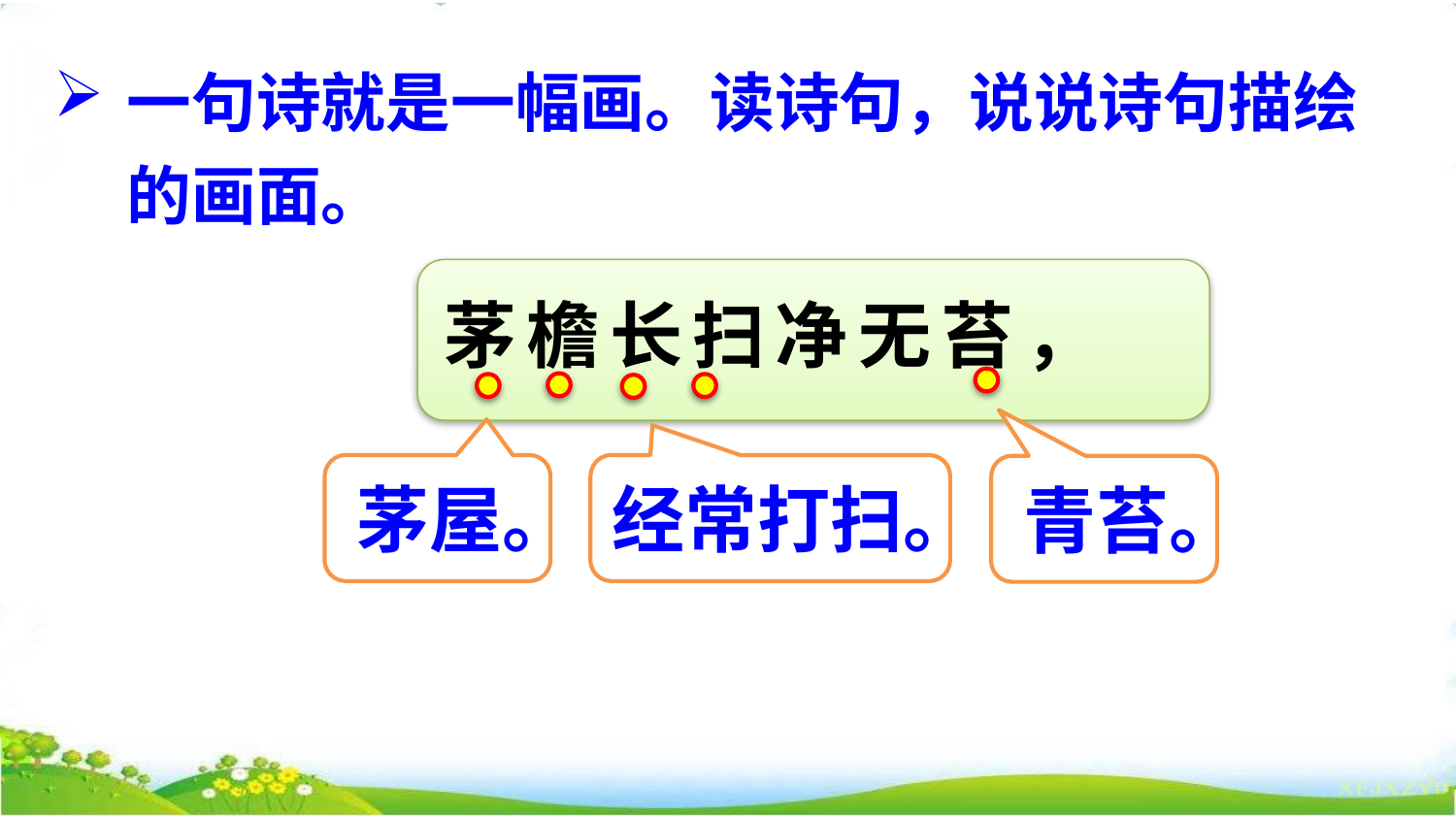

一句诗就是一幅画。读诗句，说说诗句描绘的画面。
茅檐长扫净无苔，

茅屋。

经常打扫。

青苔。